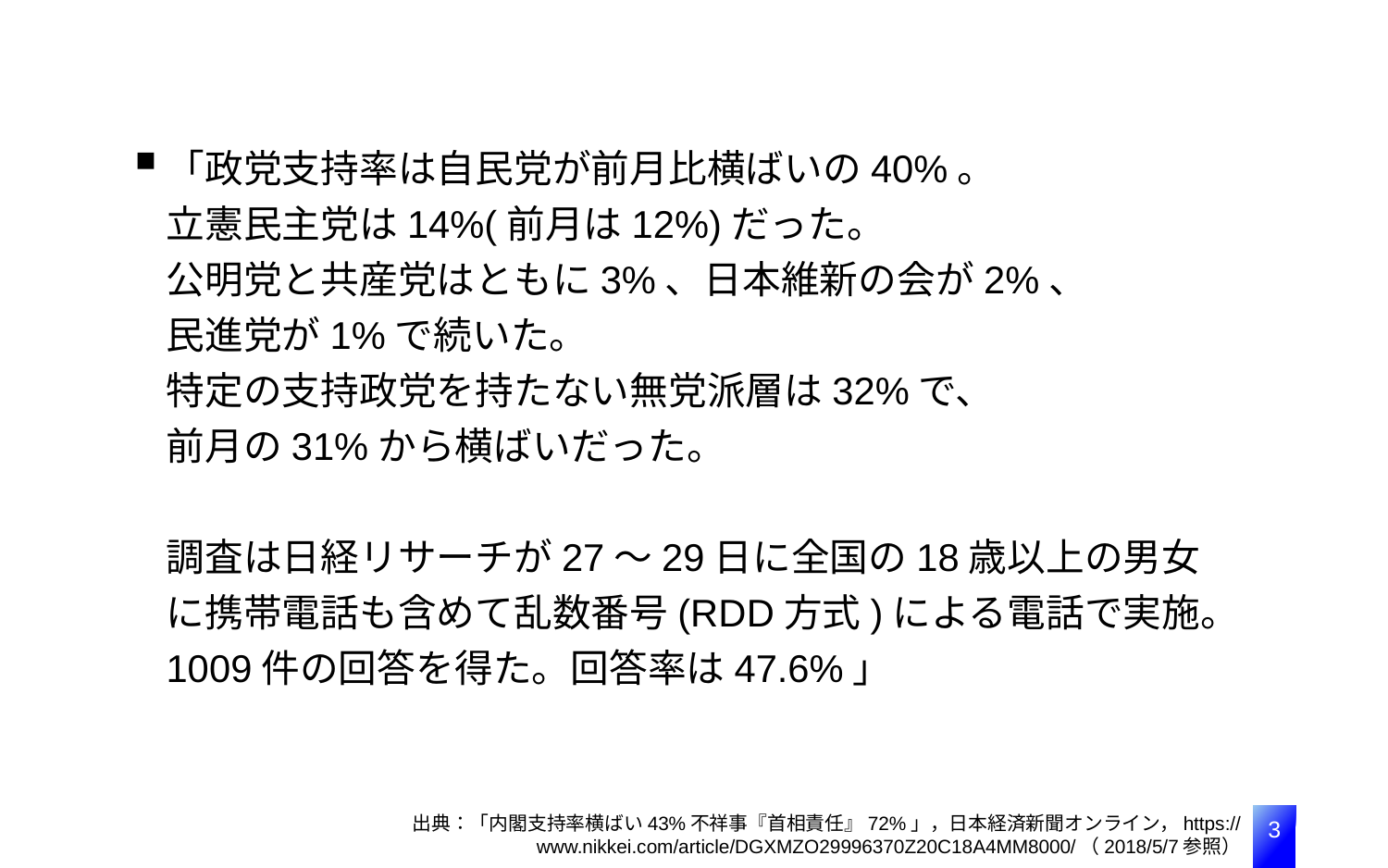

「政党支持率は自民党が前月比横ばいの40%。
立憲民主党は14%(前月は12%)だった。
公明党と共産党はともに3%、日本維新の会が2%、
民進党が1%で続いた。
特定の支持政党を持たない無党派層は32%で、
前月の31%から横ばいだった。
調査は日経リサーチが27～29日に全国の18歳以上の男女に携帯電話も含めて乱数番号(RDD方式)による電話で実施。
1009件の回答を得た。回答率は47.6%」

出典：「内閣支持率横ばい43%不祥事『首相責任』72%」，日本経済新聞オンライン，https://www.nikkei.com/article/DGXMZO29996370Z20C18A4MM8000/（2018/5/7参照）